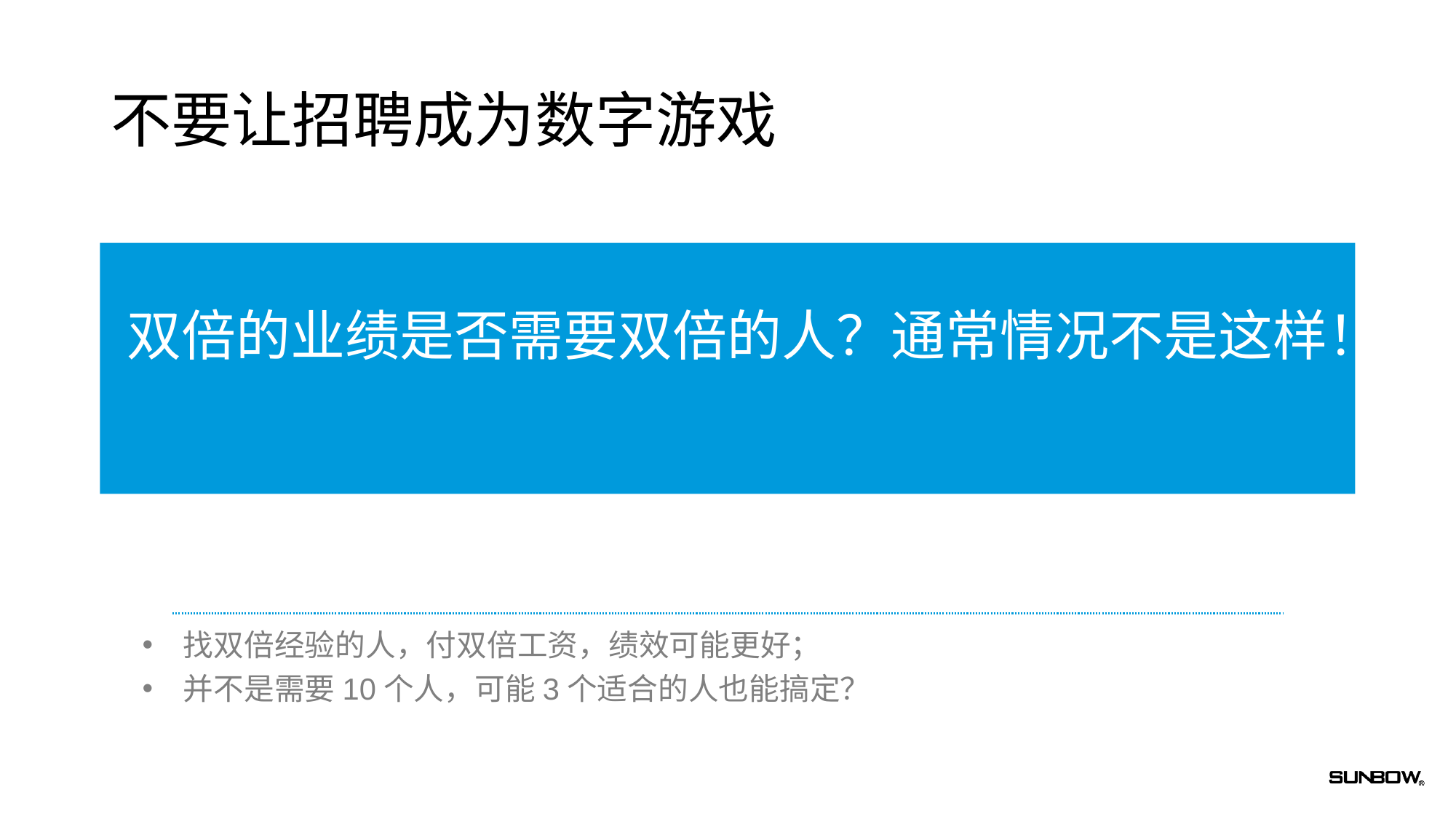

# 不要让招聘成为数字游戏
双倍的业绩是否需要双倍的人？通常情况不是这样！
找双倍经验的人，付双倍工资，绩效可能更好；
并不是需要10个人，可能3个适合的人也能搞定？
33